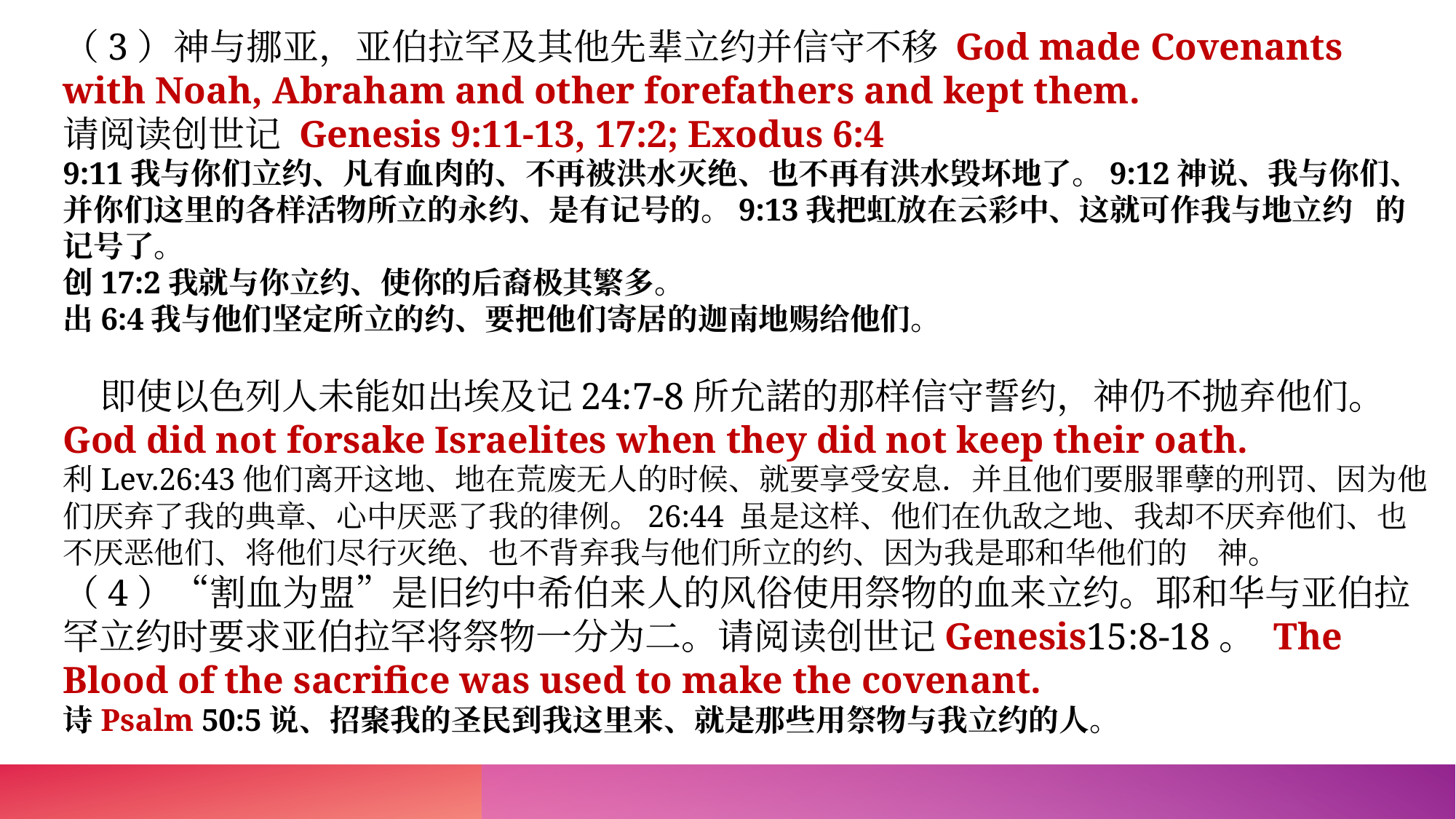

（3）神与挪亚，亚伯拉罕及其他先辈立约并信守不移 God made Covenants with Noah, Abraham and other forefathers and kept them.
请阅读创世记 Genesis 9:11-13, 17:2; Exodus 6:4
9:11我与你们立约、凡有血肉的、不再被洪水灭绝、也不再有洪水毁坏地了。9:12神说、我与你们、并你们这里的各样活物所立的永约、是有记号的。9:13我把虹放在云彩中、这就可作我与地立约   的记号了。
创17:2我就与你立约、使你的后裔极其繁多。
出6:4我与他们坚定所立的约、要把他们寄居的迦南地赐给他们。

   即使以色列人未能如出埃及记24:7-8所允諾的那样信守誓约，神仍不抛弃他们。
God did not forsake Israelites when they did not keep their oath.
利Lev.26:43他们离开这地、地在荒废无人的时候、就要享受安息．并且他们要服罪孽的刑罚、因为他们厌弃了我的典章、心中厌恶了我的律例。26:44 虽是这样、他们在仇敌之地、我却不厌弃他们、也不厌恶他们、将他们尽行灭绝、也不背弃我与他们所立的约、因为我是耶和华他们的　神。
（4）“割血为盟”是旧约中希伯来人的风俗使用祭物的血来立约。耶和华与亚伯拉罕立约时要求亚伯拉罕将祭物一分为二。请阅读创世记Genesis15:8-18。 The Blood of the sacrifice was used to make the covenant.
诗Psalm 50:5说、招聚我的圣民到我这里来、就是那些用祭物与我立约的人。